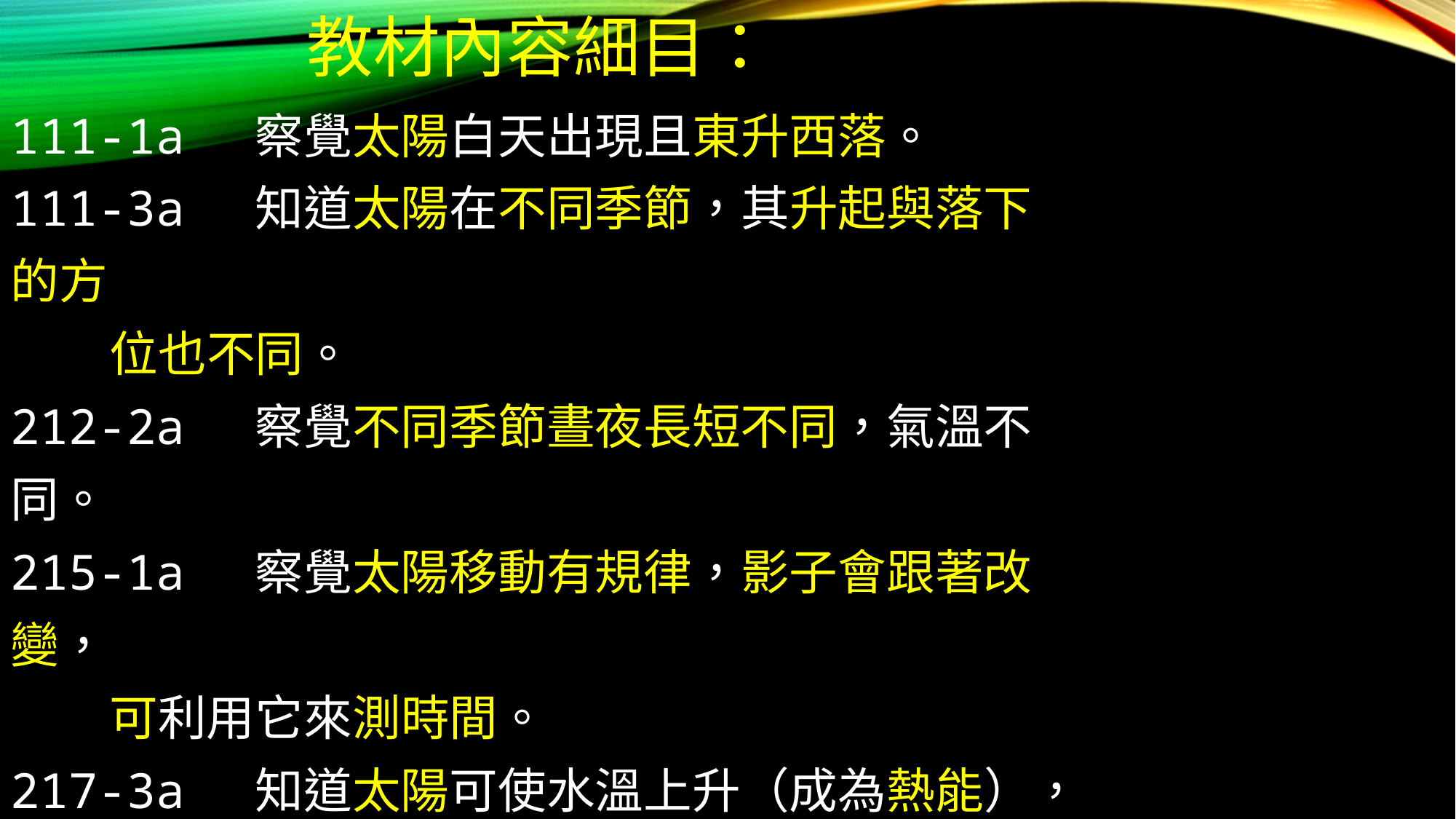

教材內容細目：

111-1a  察覺太陽白天出現且東升西落。
111-3a  知道太陽在不同季節，其升起與落下的方
        位也不同。
212-2a  察覺不同季節晝夜長短不同，氣溫不同。
215-1a  察覺太陽移動有規律，影子會跟著改變，
        可利用它來測時間。
217-3a  知道太陽可使水溫上升（成為熱能），也
        可用來發電（產生電能）。
513-3c  察覺陽光是最大的能源，並收集有關利用
        太陽能的例子。

#